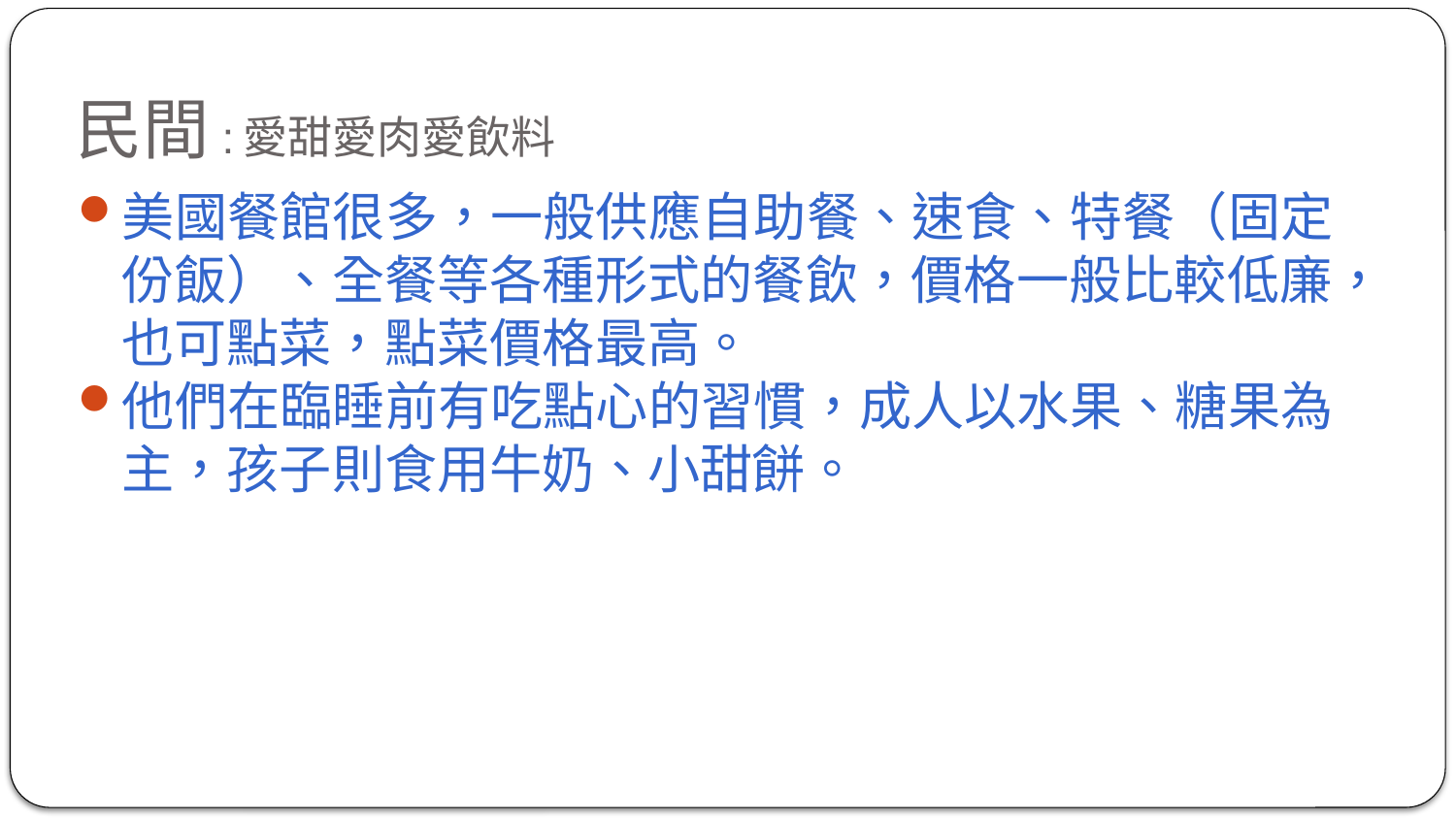

# 民間:愛甜愛肉愛飲料
美國餐館很多，一般供應自助餐、速食、特餐（固定份飯）、全餐等各種形式的餐飲，價格一般比較低廉，也可點菜，點菜價格最高。
他們在臨睡前有吃點心的習慣，成人以水果、糖果為主，孩子則食用牛奶、小甜餅。